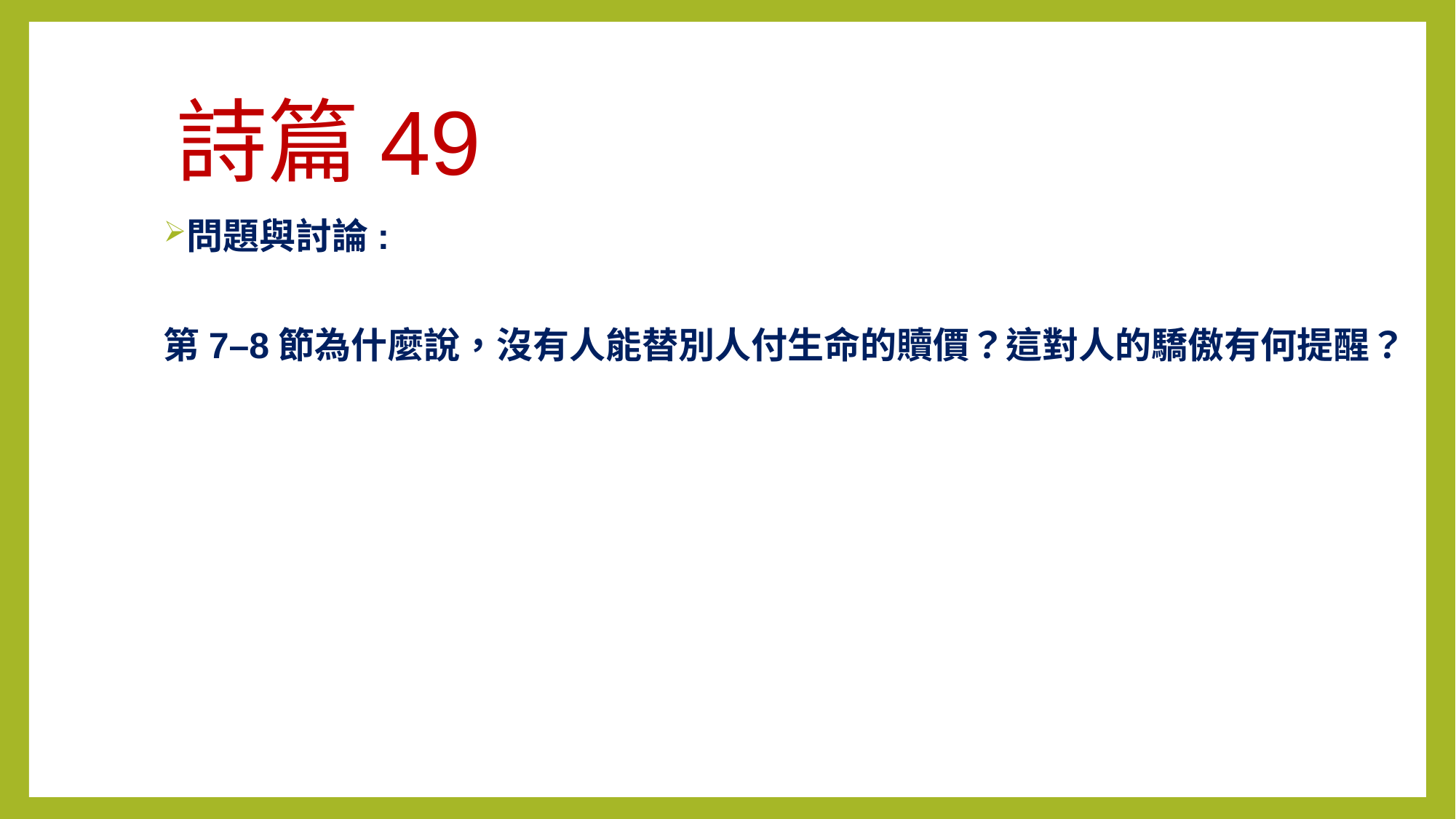

# 詩篇49
問題與討論:

第7–8節為什麼說，沒有人能替別人付生命的贖價？這對人的驕傲有何提醒？